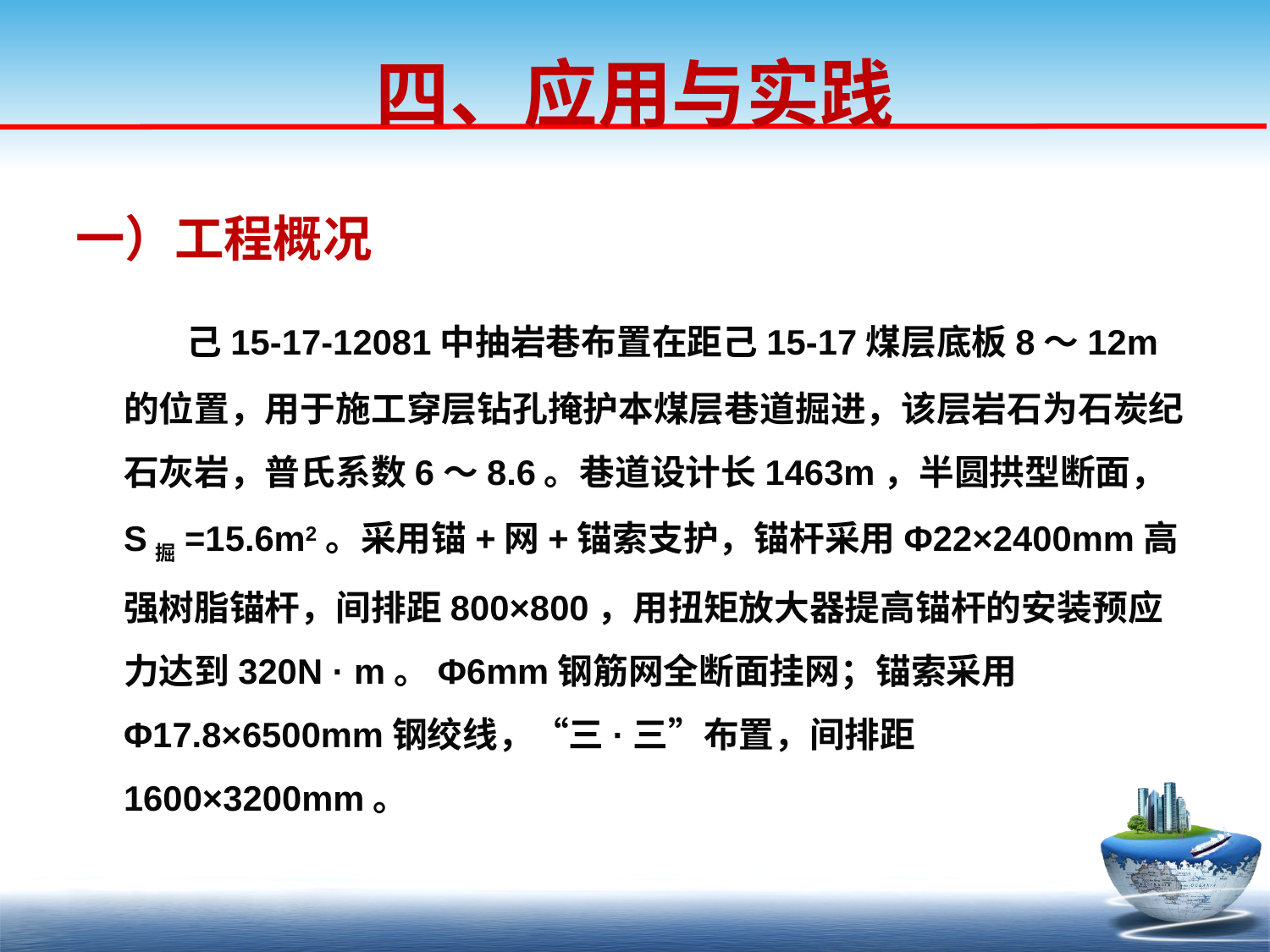

# 四、应用与实践

一）工程概况
            己15-17-12081中抽岩巷布置在距己15-17煤层底板8～12m的位置，用于施工穿层钻孔掩护本煤层巷道掘进，该层岩石为石炭纪石灰岩，普氏系数6～8.6。巷道设计长1463m，半圆拱型断面， S掘=15.6m2。采用锚+网+锚索支护，锚杆采用Φ22×2400mm高强树脂锚杆，间排距800×800，用扭矩放大器提高锚杆的安装预应力达到320N · m。Φ6mm钢筋网全断面挂网；锚索采用Φ17.8×6500mm钢绞线，“三·三”布置，间排距1600×3200mm。